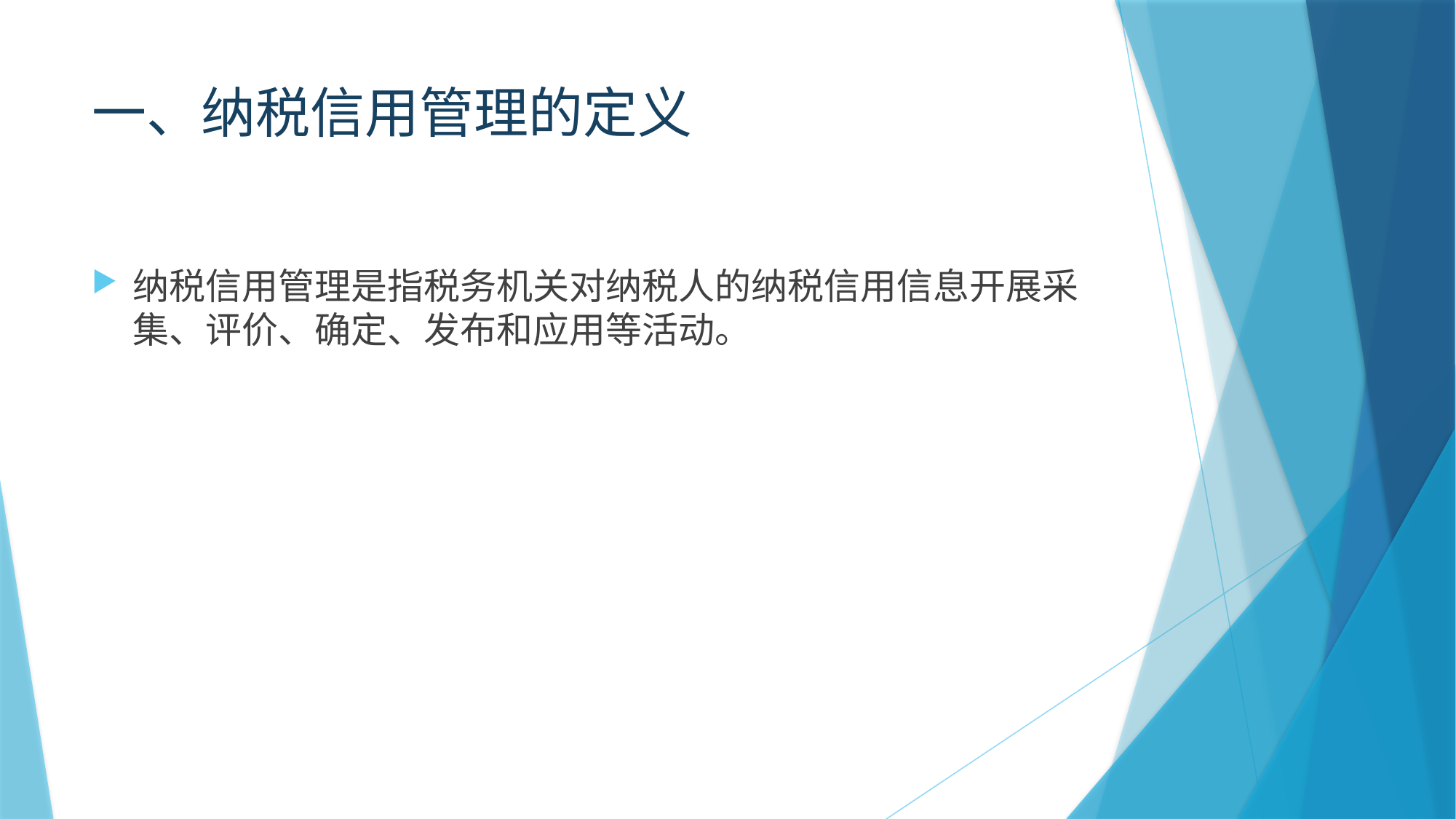

# 一、纳税信用管理的定义
纳税信用管理是指税务机关对纳税人的纳税信用信息开展采集、评价、确定、发布和应用等活动。